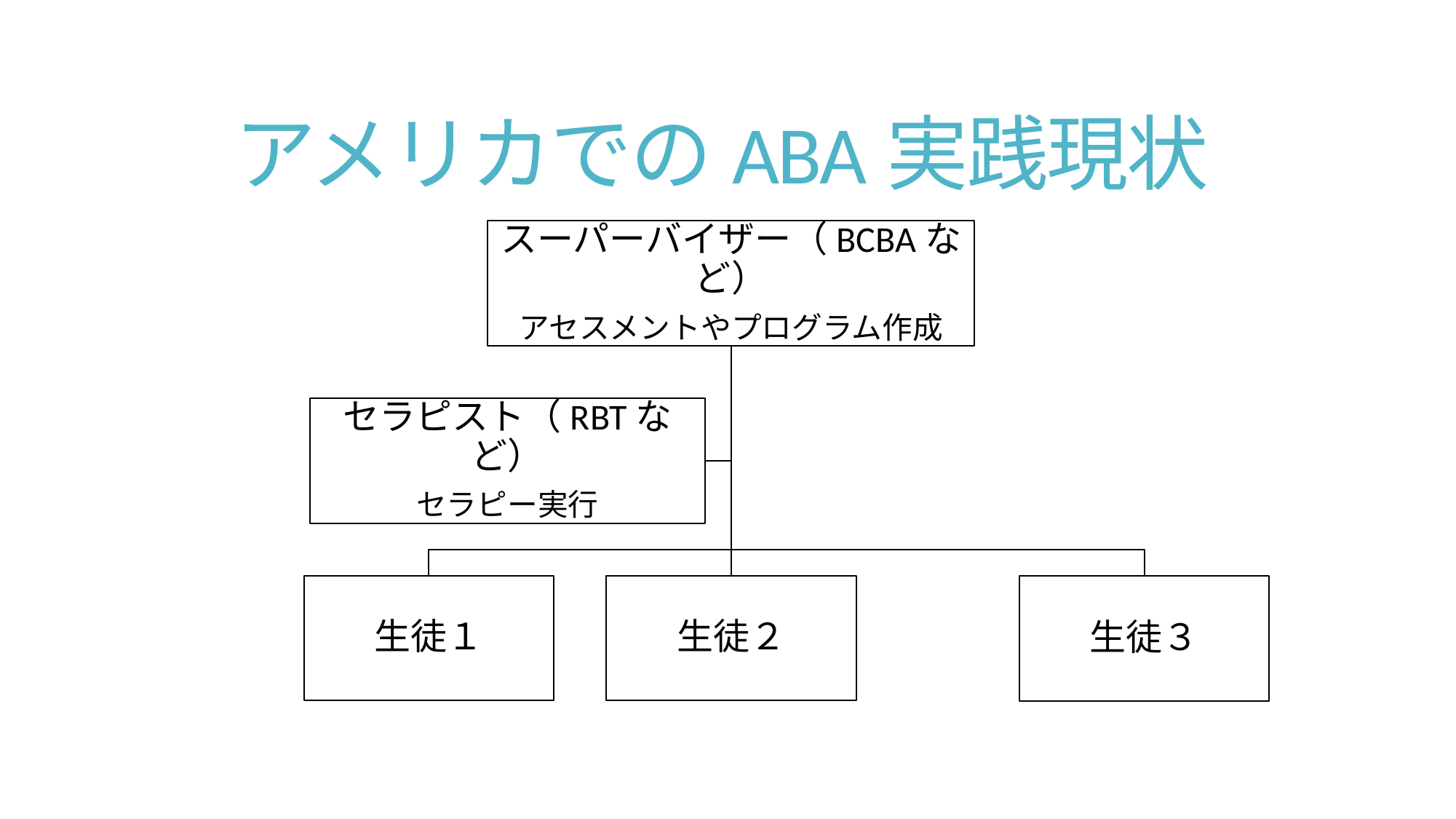

# アメリカでのABA実践現状
スーパーバイザー（BCBAなど）
アセスメントやプログラム作成
生徒１
生徒２
生徒３
セラピスト（RBTなど）
セラピー実行